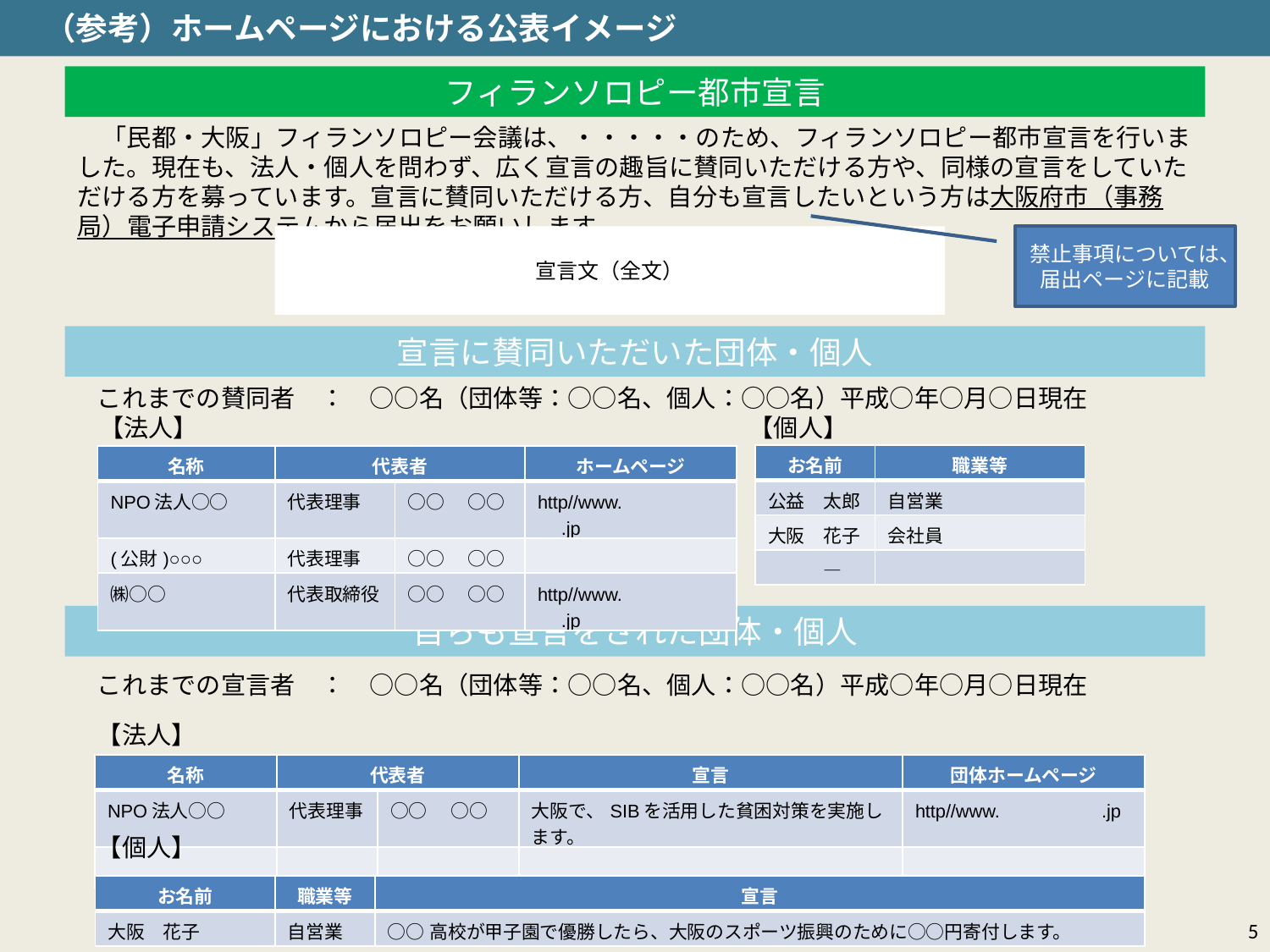

（参考）ホームページにおける公表イメージ
フィランソロピー都市宣言
　「民都・大阪」フィランソロピー会議は、・・・・・のため、フィランソロピー都市宣言を行いました。現在も、法人・個人を問わず、広く宣言の趣旨に賛同いただける方や、同様の宣言をしていただける方を募っています。宣言に賛同いただける方、自分も宣言したいという方は大阪府市（事務局）電子申請システムから届出をお願いします。

宣言文（全文）

禁止事項については、届出ページに記載
宣言に賛同いただいた団体・個人
これまでの賛同者　：　○○名（団体等：○○名、個人：○○名）平成○年○月○日現在
| 団体名 | 団体ホームページ |
| --- | --- |
| ㈱○○ | http//www.　　　　　.jp |
【法人】
【個人】
| お名前 | 職業等 |
| --- | --- |
| 公益　太郎 | 自営業 |
| 大阪　花子 | 会社員 |
| ― |  |
| 名称 | 代表者 |  | ホームページ |
| --- | --- | --- | --- |
| NPO法人○○ | 代表理事 | ○○　○○ | http//www.　　　　　.jp |
| (公財)○○○ | 代表理事 | ○○　○○ |  |
| ㈱○○ | 代表取締役 | ○○　○○ | http//www.　　　　　.jp |
自らも宣言をされた団体・個人
これまでの宣言者　：　○○名（団体等：○○名、個人：○○名）平成○年○月○日現在
【法人】
| 名称 | 代表者 |  | 宣言 | 団体ホームページ |
| --- | --- | --- | --- | --- |
| NPO法人○○ | 代表理事 | ○○　○○ | 大阪で、SIBを活用した貧困対策を実施します。 | http//www.　　　　　.jp |
|  |  |  |  |  |
【個人】
| お名前 | 職業等 | 宣言 |
| --- | --- | --- |
| 大阪　花子 | 自営業 | ○○高校が甲子園で優勝したら、大阪のスポーツ振興のために○○円寄付します。 |
5